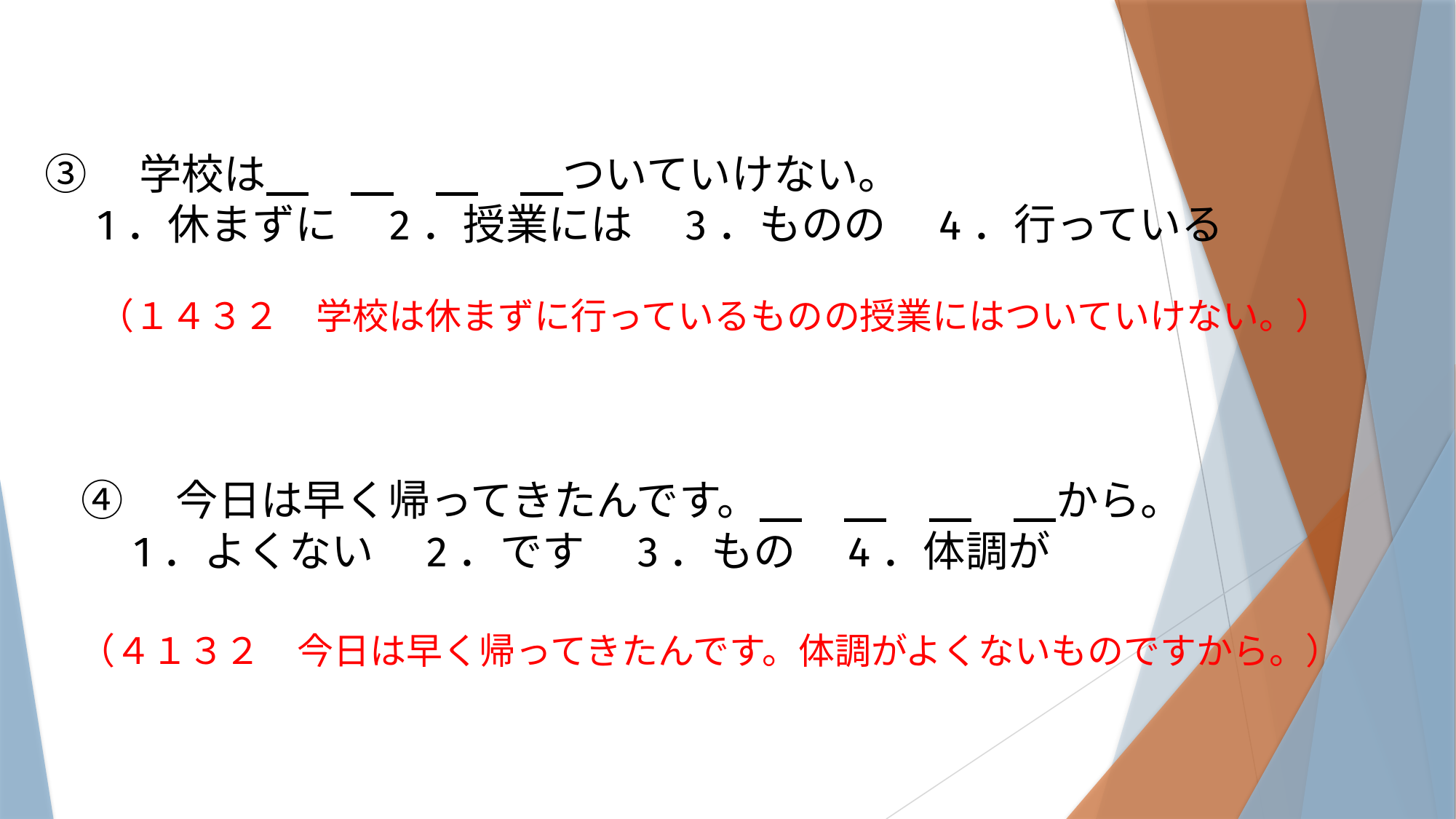

③　学校は　　　　　　　ついていけない。
　1．休まずに　2．授業には　3．ものの　4．行っている
（１４３２　学校は休まずに行っているものの授業にはついていけない。）
④　今日は早く帰ってきたんです。　　　　　　　から。
　1．よくない　2．です　3．もの　4．体調が
（４１３２　今日は早く帰ってきたんです。体調がよくないものですから。）